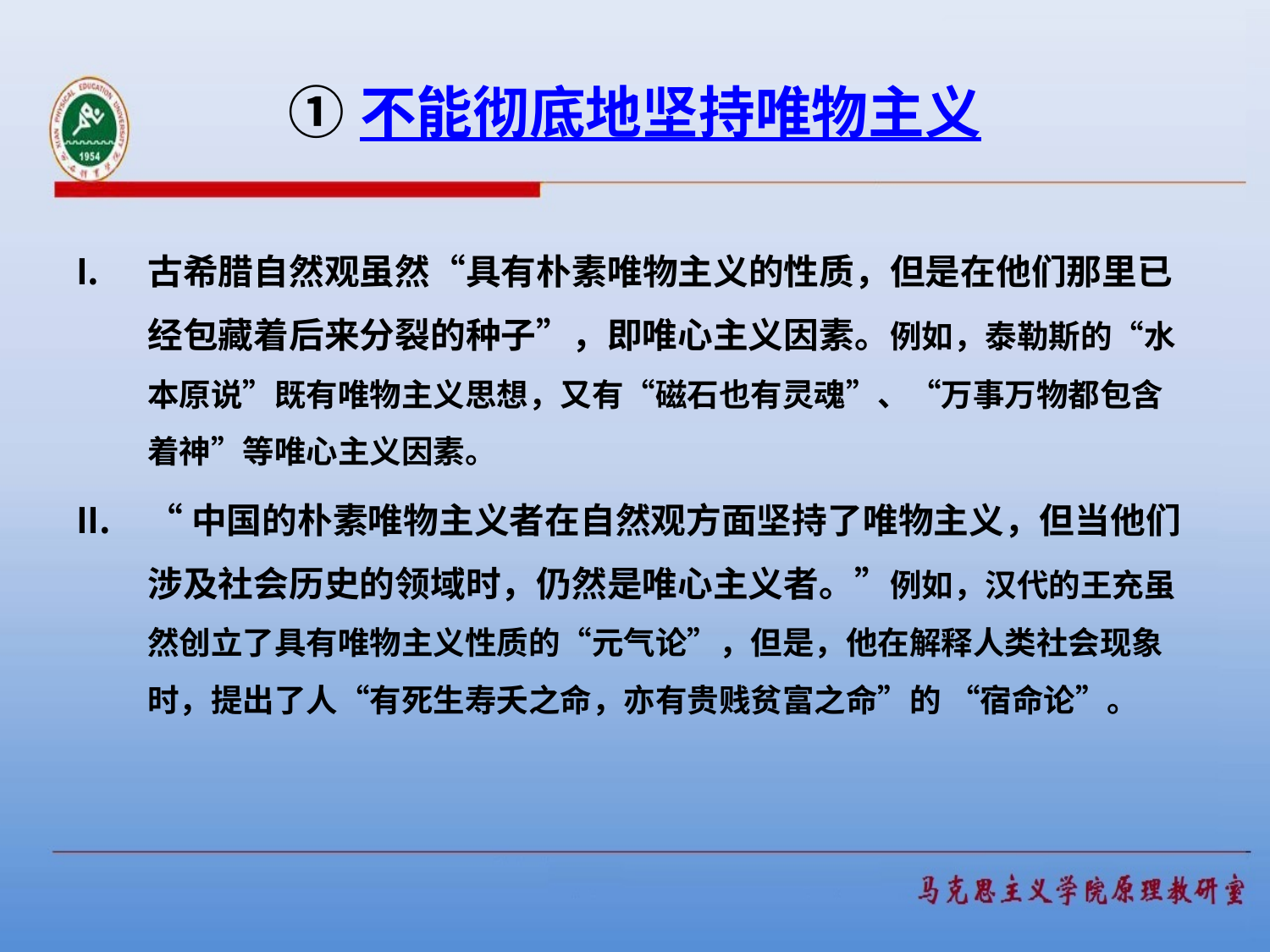

# 不能彻底地坚持唯物主义
古希腊自然观虽然“具有朴素唯物主义的性质，但是在他们那里已经包藏着后来分裂的种子”，即唯心主义因素。例如，泰勒斯的“水本原说”既有唯物主义思想，又有“磁石也有灵魂”、“万事万物都包含着神”等唯心主义因素。
“中国的朴素唯物主义者在自然观方面坚持了唯物主义，但当他们涉及社会历史的领域时，仍然是唯心主义者。”例如，汉代的王充虽然创立了具有唯物主义性质的“元气论”，但是，他在解释人类社会现象时，提出了人“有死生寿夭之命，亦有贵贱贫富之命”的 “宿命论”。